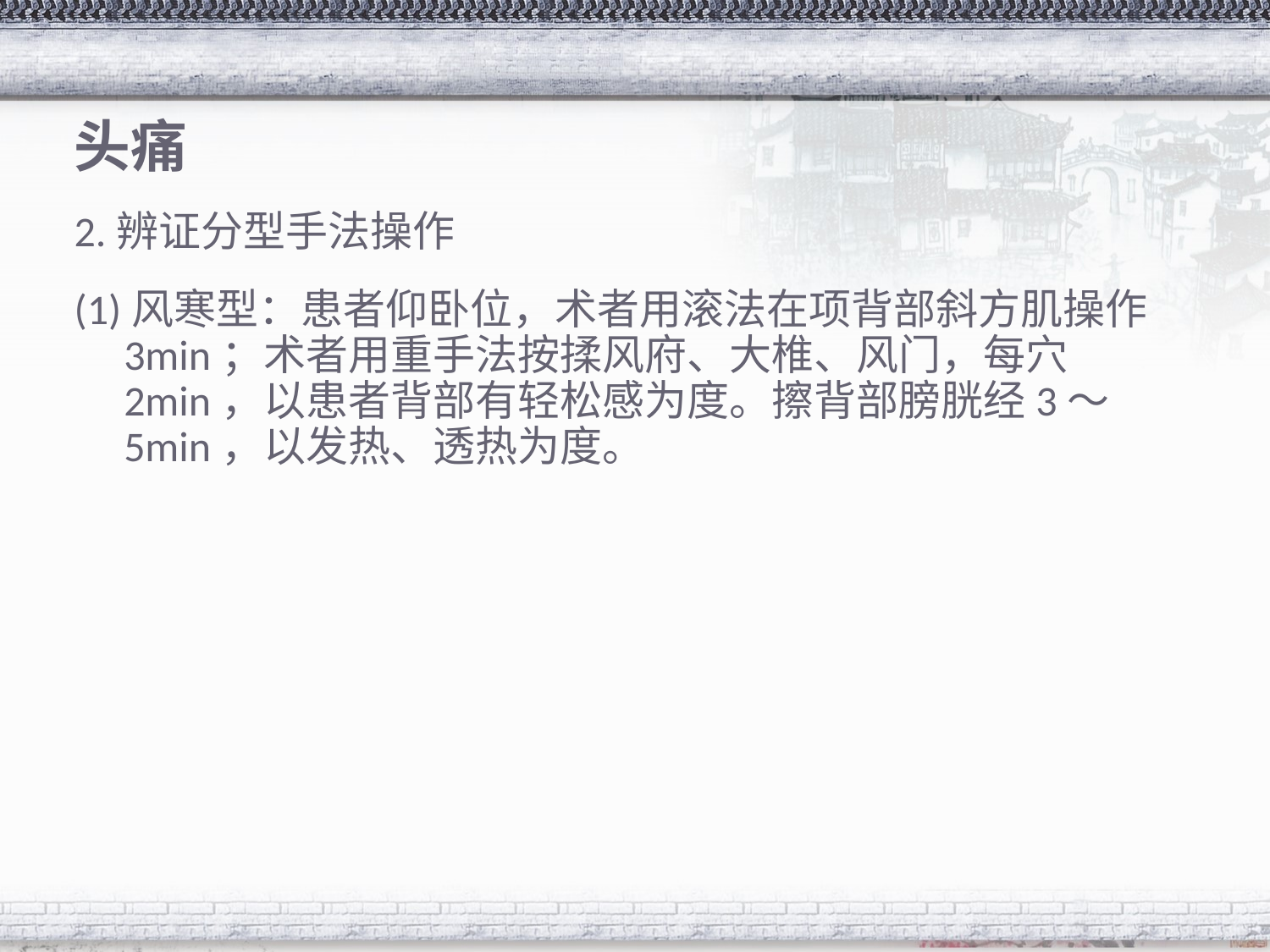

# 头痛
2.辨证分型手法操作
(1)风寒型：患者仰卧位，术者用滚法在项背部斜方肌操作3min；术者用重手法按揉风府、大椎、风门，每穴2min，以患者背部有轻松感为度。擦背部膀胱经3～5min，以发热、透热为度。